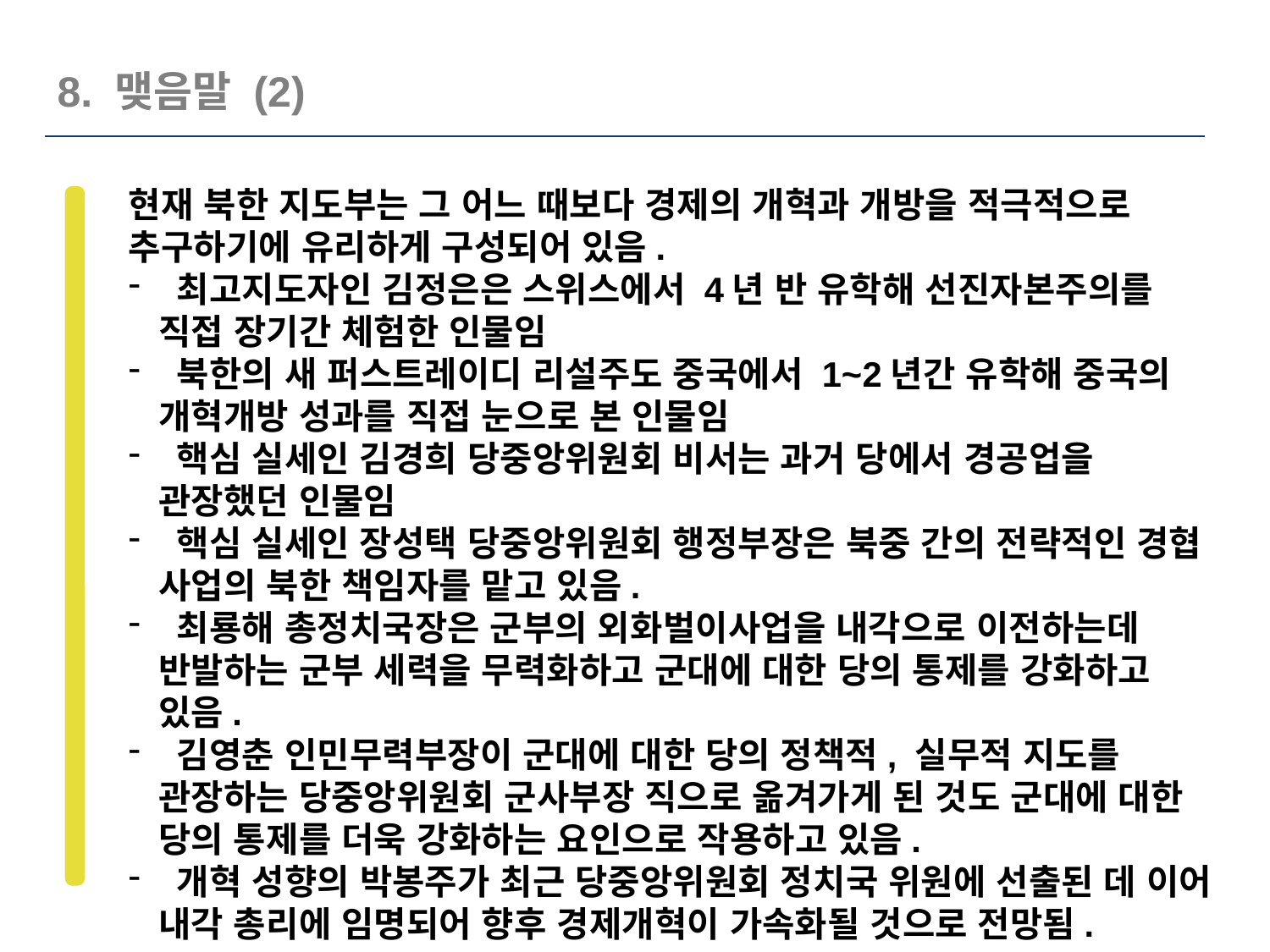

8. 맺음말 (2)
현재 북한 지도부는 그 어느 때보다 경제의 개혁과 개방을 적극적으로 추구하기에 유리하게 구성되어 있음.
 최고지도자인 김정은은 스위스에서 4년 반 유학해 선진자본주의를 직접 장기간 체험한 인물임
 북한의 새 퍼스트레이디 리설주도 중국에서 1~2년간 유학해 중국의 개혁개방 성과를 직접 눈으로 본 인물임
 핵심 실세인 김경희 당중앙위원회 비서는 과거 당에서 경공업을 관장했던 인물임
 핵심 실세인 장성택 당중앙위원회 행정부장은 북중 간의 전략적인 경협 사업의 북한 책임자를 맡고 있음.
 최룡해 총정치국장은 군부의 외화벌이사업을 내각으로 이전하는데 반발하는 군부 세력을 무력화하고 군대에 대한 당의 통제를 강화하고 있음.
 김영춘 인민무력부장이 군대에 대한 당의 정책적, 실무적 지도를 관장하는 당중앙위원회 군사부장 직으로 옮겨가게 된 것도 군대에 대한 당의 통제를 더욱 강화하는 요인으로 작용하고 있음.
 개혁 성향의 박봉주가 최근 당중앙위원회 정치국 위원에 선출된 데 이어 내각 총리에 임명되어 향후 경제개혁이 가속화될 것으로 전망됨.